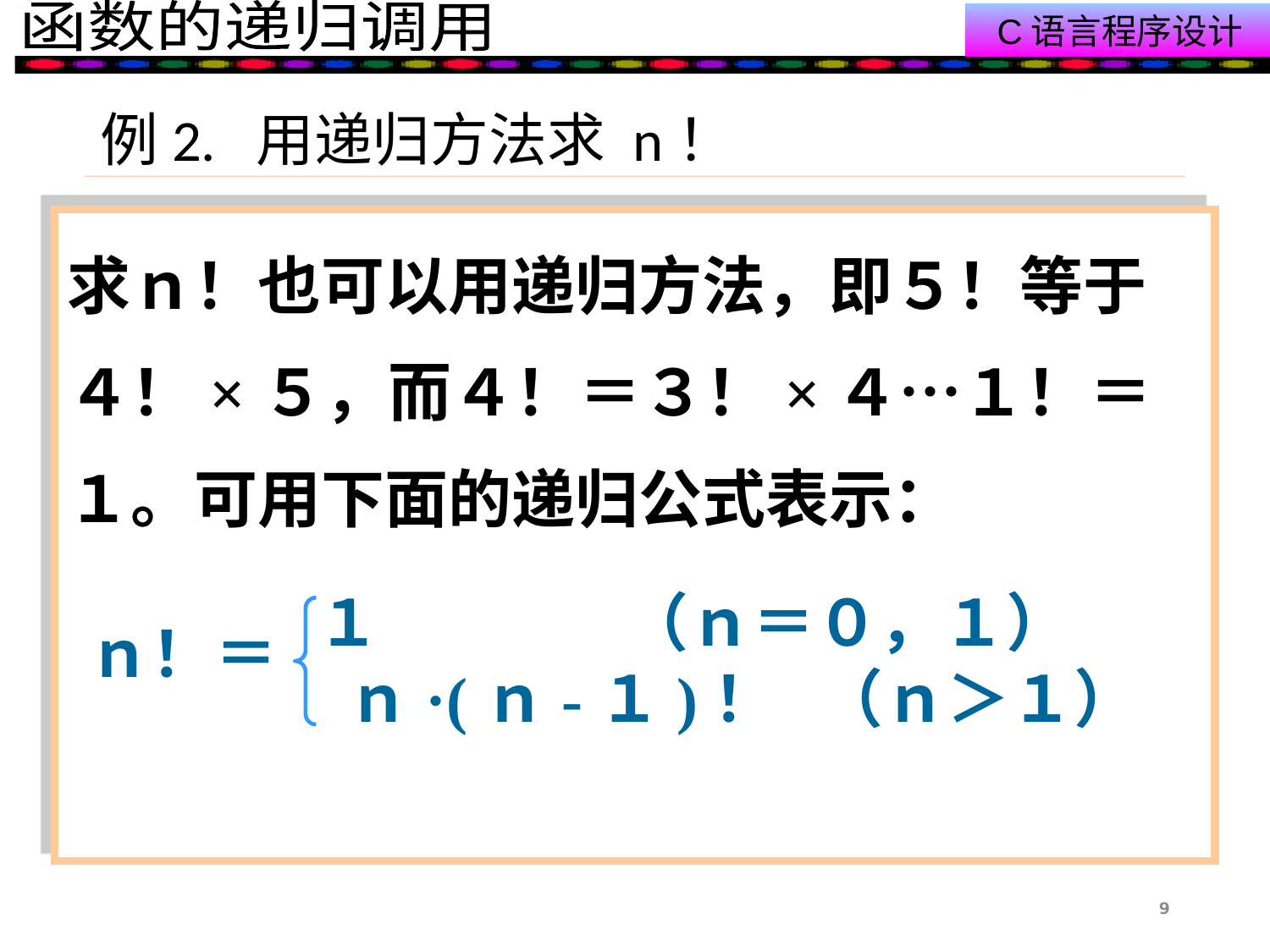

# 例2.  用递归方法求 n！
求ｎ！也可以用递归方法，即５！等于４！×５，而４！＝３！×４…１！＝１。可用下面的递归公式表示：

１                 （ｎ＝０，１）
 ｎ·(ｎ-１)！   （ｎ＞１）

ｎ！＝
9